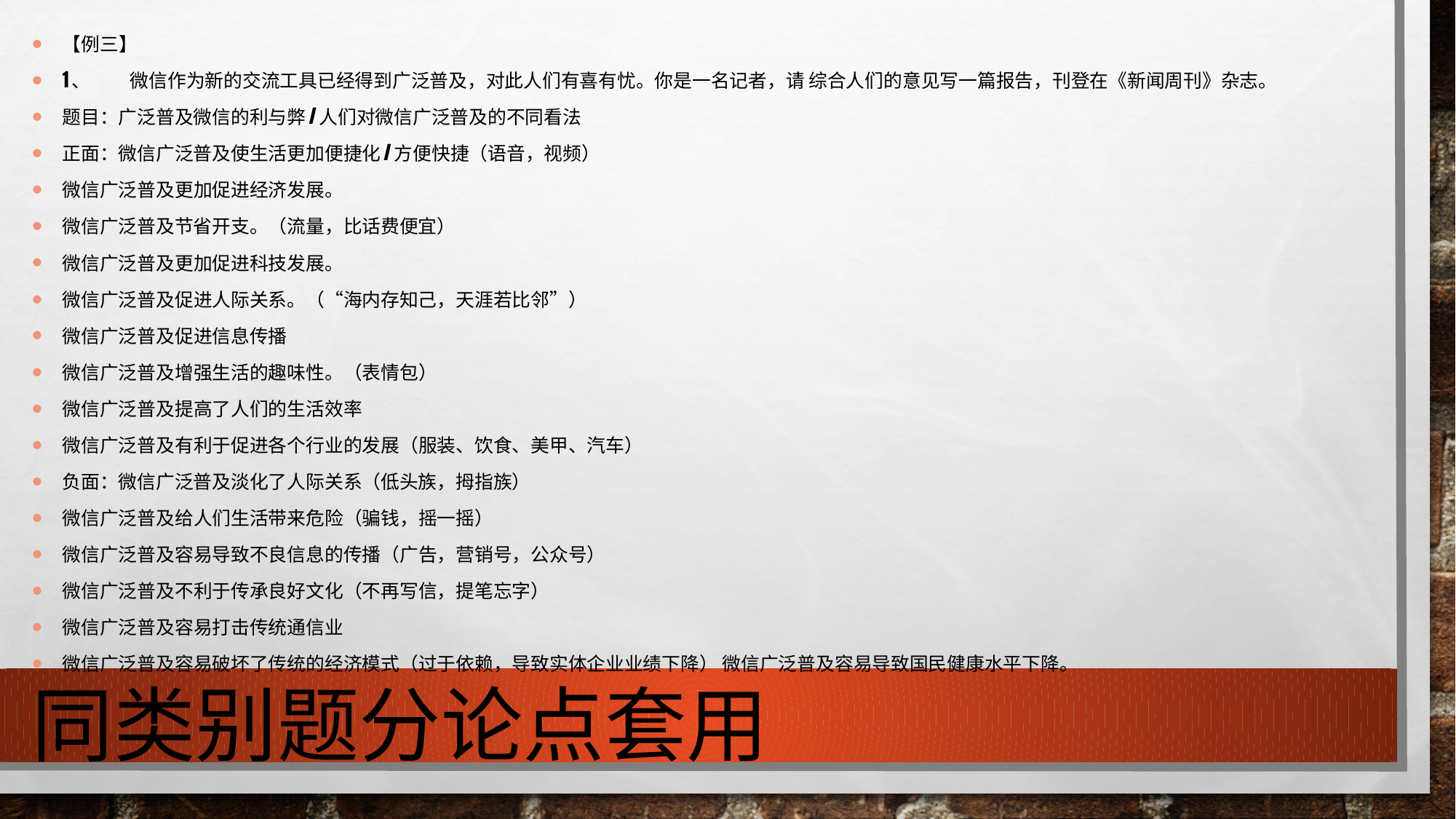

【例三】
1、	微信作为新的交流工具已经得到广泛普及，对此人们有喜有忧。你是一名记者，请 综合人们的意见写一篇报告，刊登在《新闻周刊》杂志。
题目：广泛普及微信的利与弊/人们对微信广泛普及的不同看法
正面：微信广泛普及使生活更加便捷化/方便快捷（语音，视频）
微信广泛普及更加促进经济发展。
微信广泛普及节省开支。（流量，比话费便宜）
微信广泛普及更加促进科技发展。
微信广泛普及促进人际关系。（“海内存知己，天涯若比邻”）
微信广泛普及促进信息传播
微信广泛普及增强生活的趣味性。（表情包）
微信广泛普及提高了人们的生活效率
微信广泛普及有利于促进各个行业的发展（服装、饮食、美甲、汽车）
负面：微信广泛普及淡化了人际关系（低头族，拇指族）
微信广泛普及给人们生活带来危险（骗钱，摇一摇）
微信广泛普及容易导致不良信息的传播（广告，营销号，公众号）
微信广泛普及不利于传承良好文化（不再写信，提笔忘字）
微信广泛普及容易打击传统通信业
微信广泛普及容易破坏了传统的经济模式（过于依赖，导致实体企业业绩下降） 微信广泛普及容易导致国民健康水平下降。
# 同类别题分论点套用